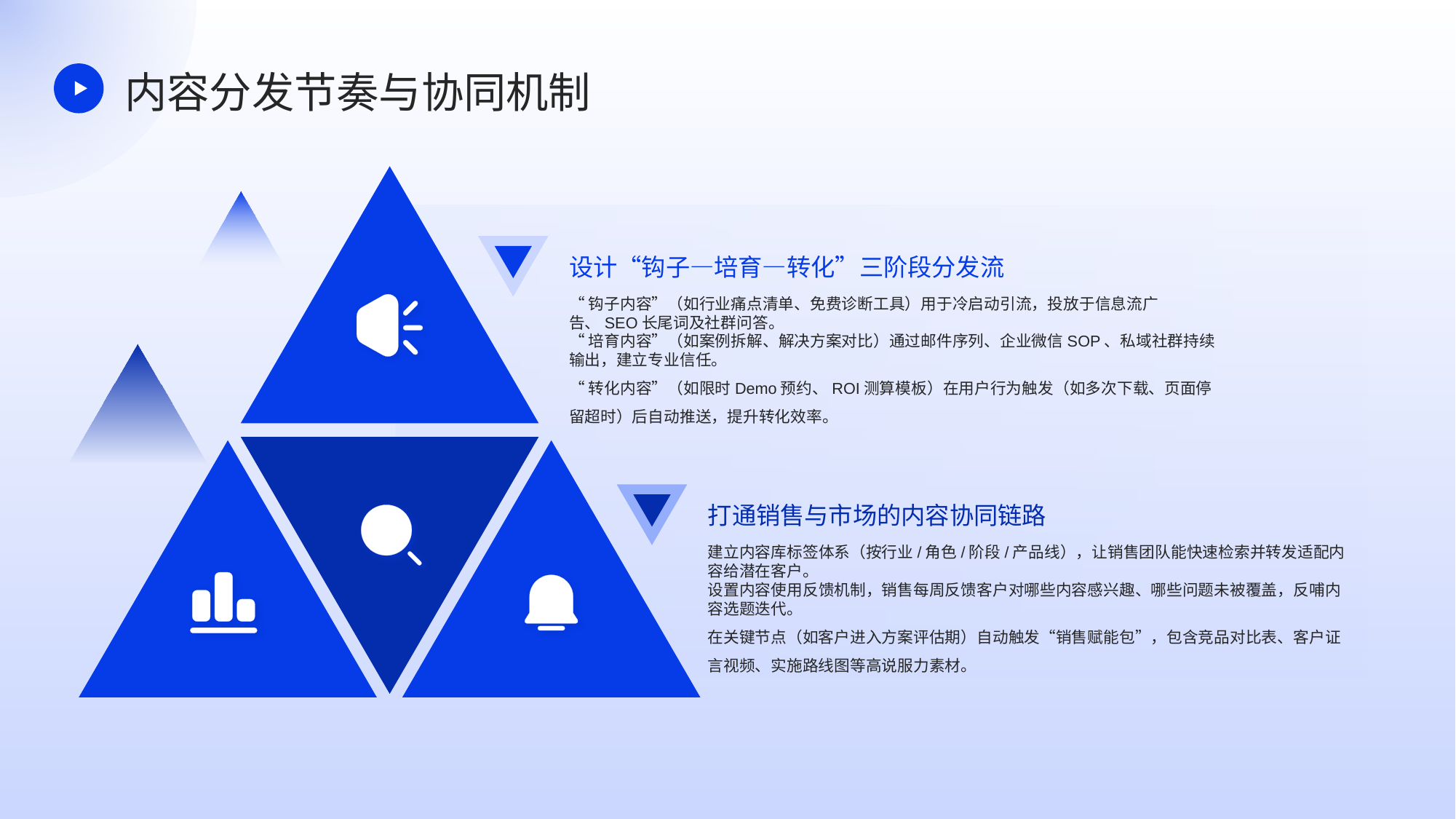

内容分发节奏与协同机制

设计“钩子—培育—转化”三阶段分发流

“钩子内容”（如行业痛点清单、免费诊断工具）用于冷启动引流，投放于信息流广告、SEO长尾词及社群问答。
“培育内容”（如案例拆解、解决方案对比）通过邮件序列、企业微信SOP、私域社群持续输出，建立专业信任。
“转化内容”（如限时Demo预约、ROI测算模板）在用户行为触发（如多次下载、页面停留超时）后自动推送，提升转化效率。

打通销售与市场的内容协同链路

建立内容库标签体系（按行业/角色/阶段/产品线），让销售团队能快速检索并转发适配内容给潜在客户。
设置内容使用反馈机制，销售每周反馈客户对哪些内容感兴趣、哪些问题未被覆盖，反哺内容选题迭代。
在关键节点（如客户进入方案评估期）自动触发“销售赋能包”，包含竞品对比表、客户证言视频、实施路线图等高说服力素材。